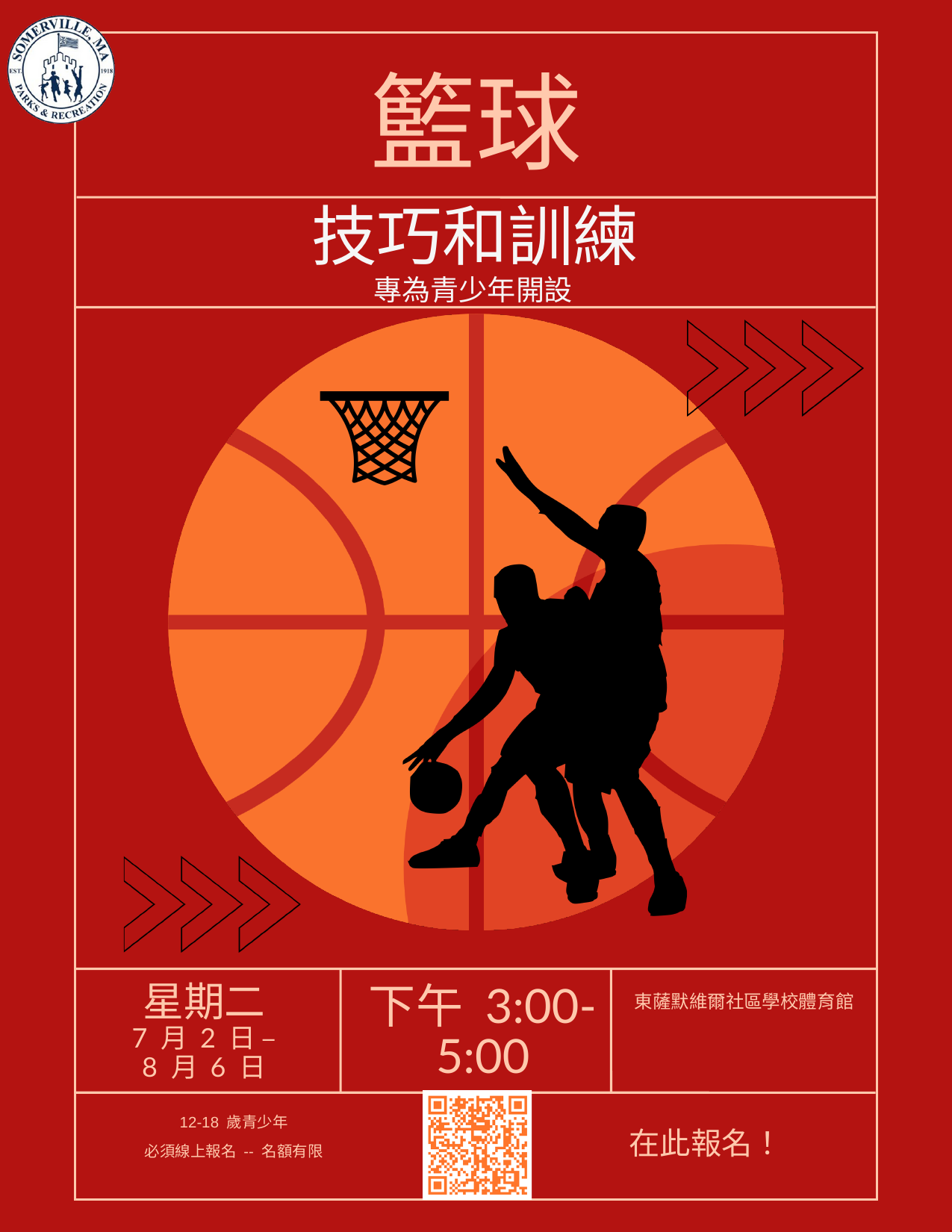

籃球
技巧和訓練

專為青少年開設

東薩默維爾社區學校體育館
星期二
7 月 2 日 –
8 月 6 日
下午 3:00-5:00

12-18 歲青少年
必須線上報名 -- 名額有限

在此報名！